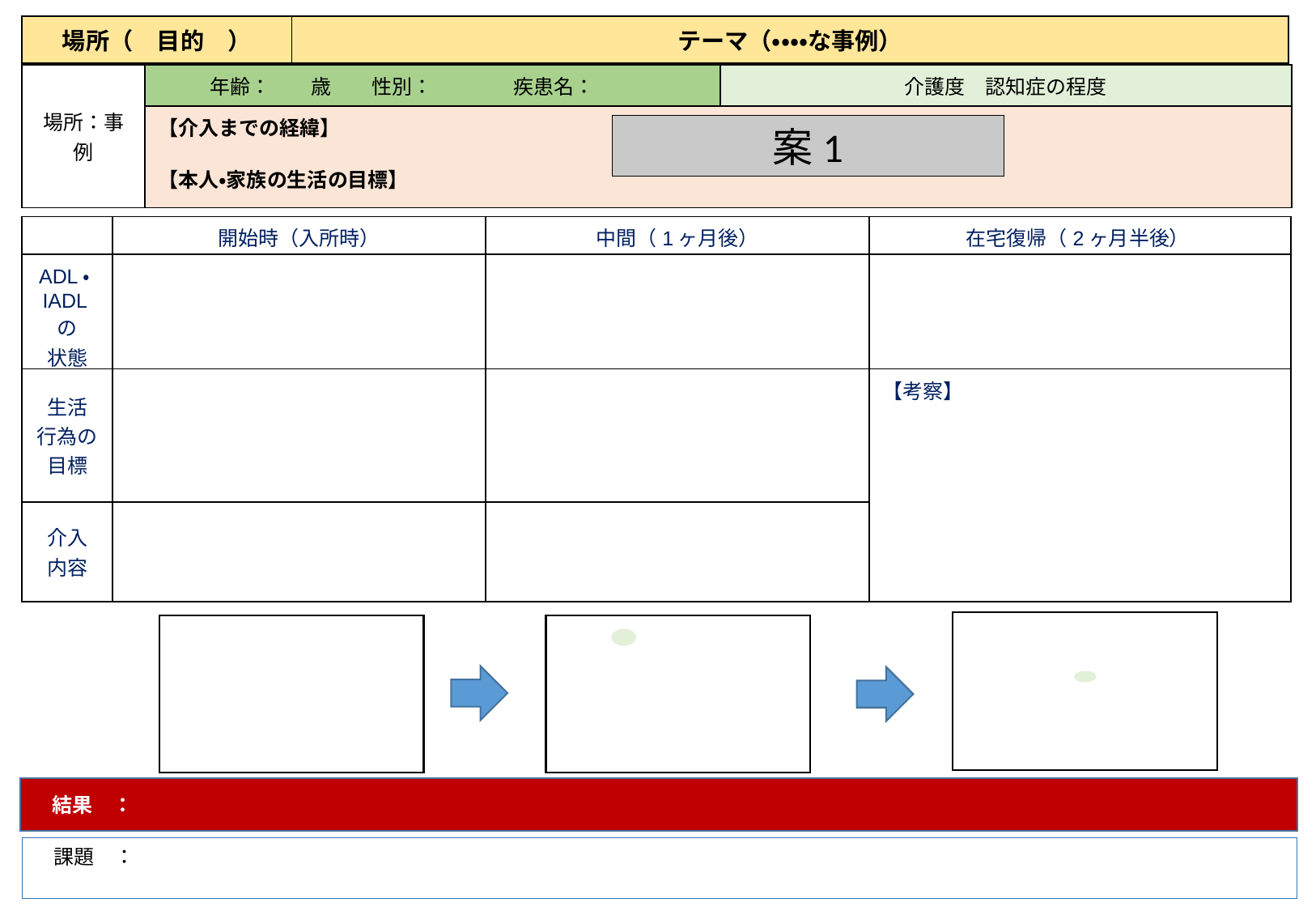

| 場所（　目的　） | テーマ（・・・・な事例） |
| --- | --- |
| 場所：事例 | 年齢：　　歳　　性別：　　　　疾患名： | 介護度　認知症の程度 |
| --- | --- | --- |
|  | 【介入までの経緯】 【本人・家族の生活の目標】 |  |
案1
|  | 開始時（入所時） | 中間（1ヶ月後） | 在宅復帰（2ヶ月半後） |
| --- | --- | --- | --- |
| ADL・IADLの 状態 |  |  |  |
| 生活 行為の 目標 |  |  | 【考察】 |
| 介入 内容 |  |  |  |

　結果　：
　課題　：